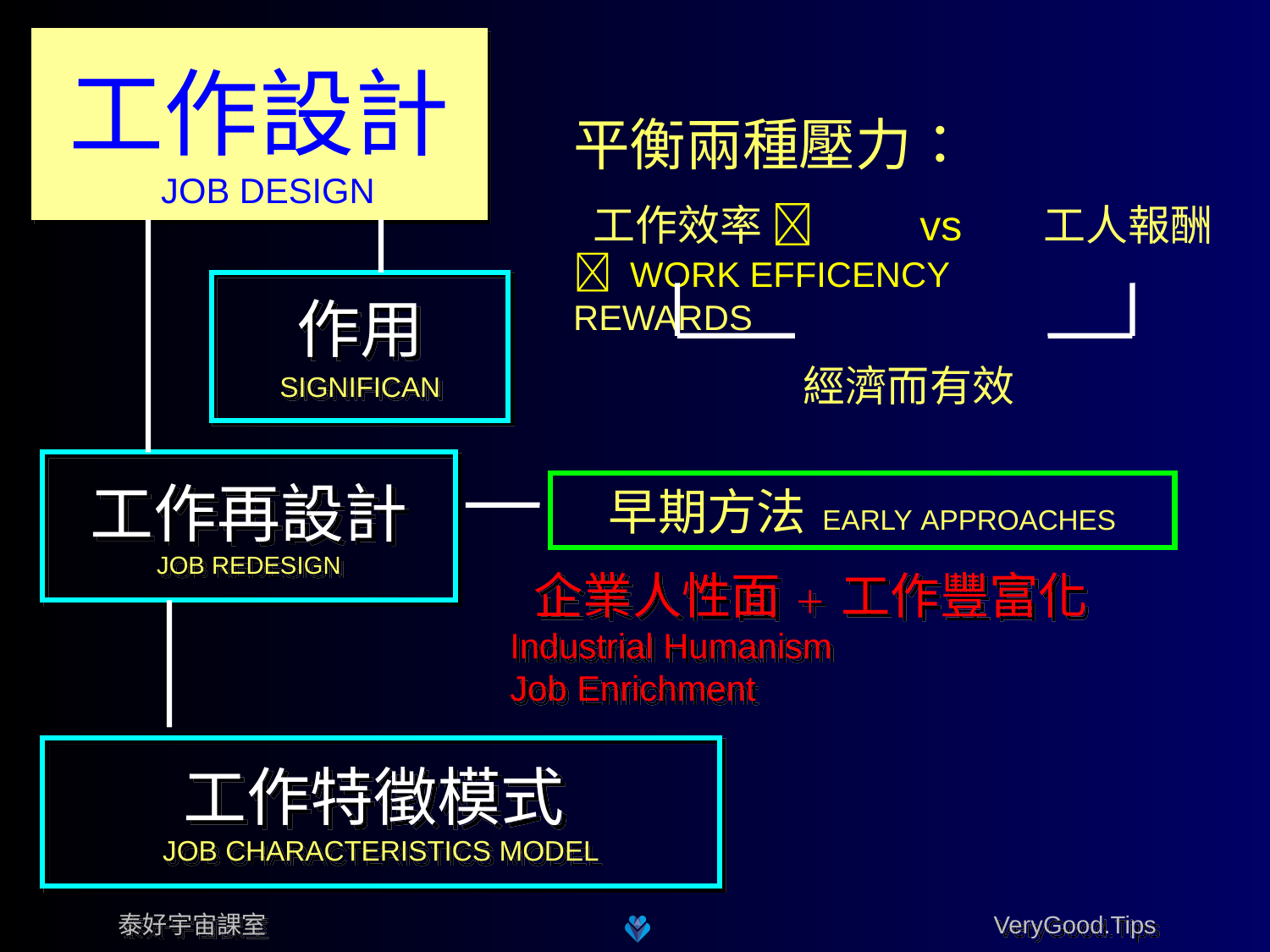

工作設計
 JOB DESIGN
平衡兩種壓力：
 工作效率 ↑          vs      工人報酬  ↑ WORK EFFICENCY              REWARDS
	            經濟而有效
工作設計

作用
 SIGNIFICAN

工作再設計
JOB REDESIGN
早期方法 EARLY APPROACHES

  企業人性面  ＋  工作豐富化        Industrial Humanism
Job Enrichment

工作特徵模式
JOB CHARACTERISTICS MODEL